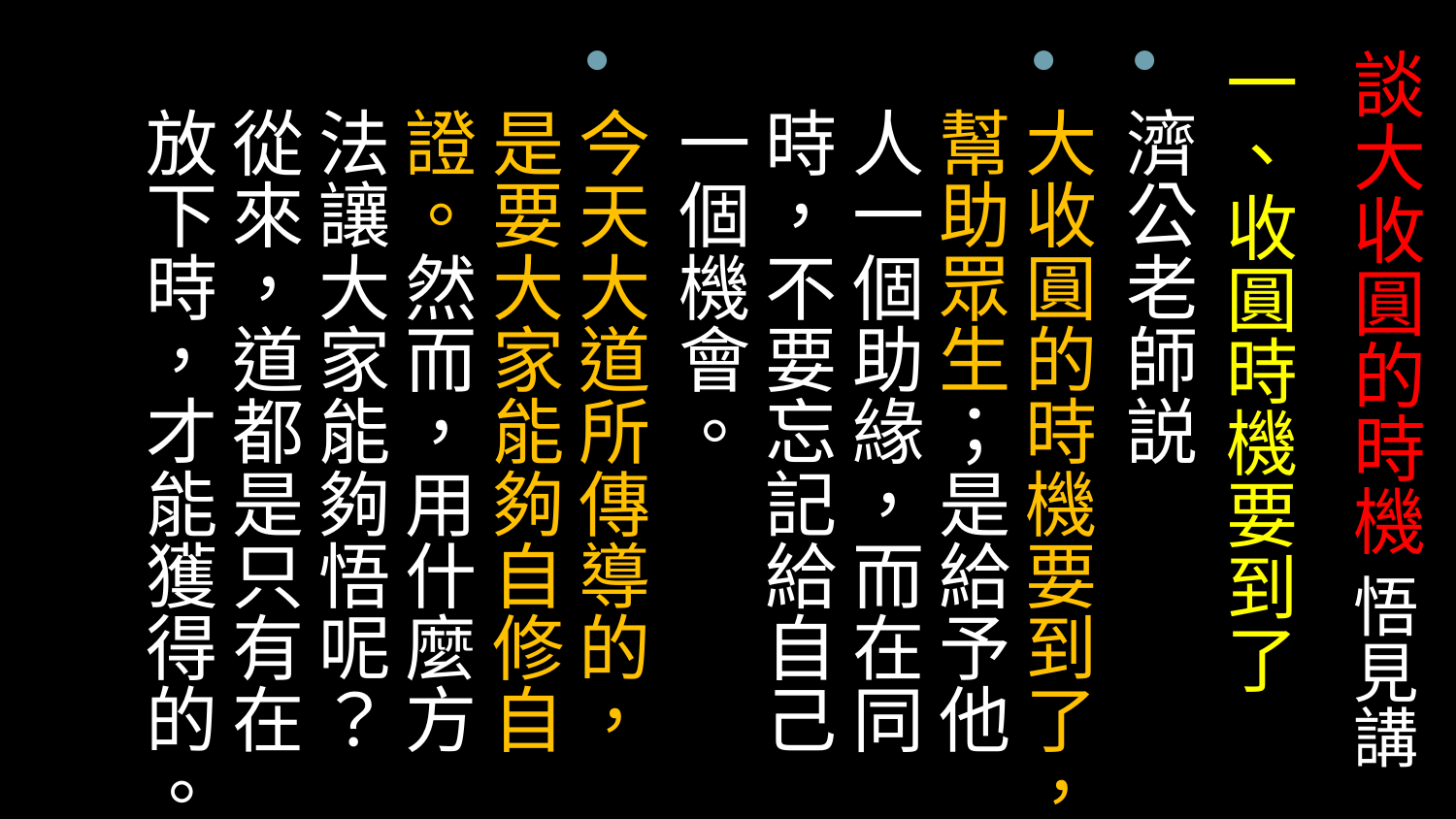

# 談大收圓的時機 悟見講
一、收圓時機要到了
濟公老師説
大收圓的時機要到了，幫助眾生；是給予他人一個助緣，而在同時，不要忘記給自己一個機會。
今天大道所傳導的，是要大家能夠自修自證。然而，用什麼方法讓大家能夠悟呢？從來，道都是只有在放下時，才能獲得的。